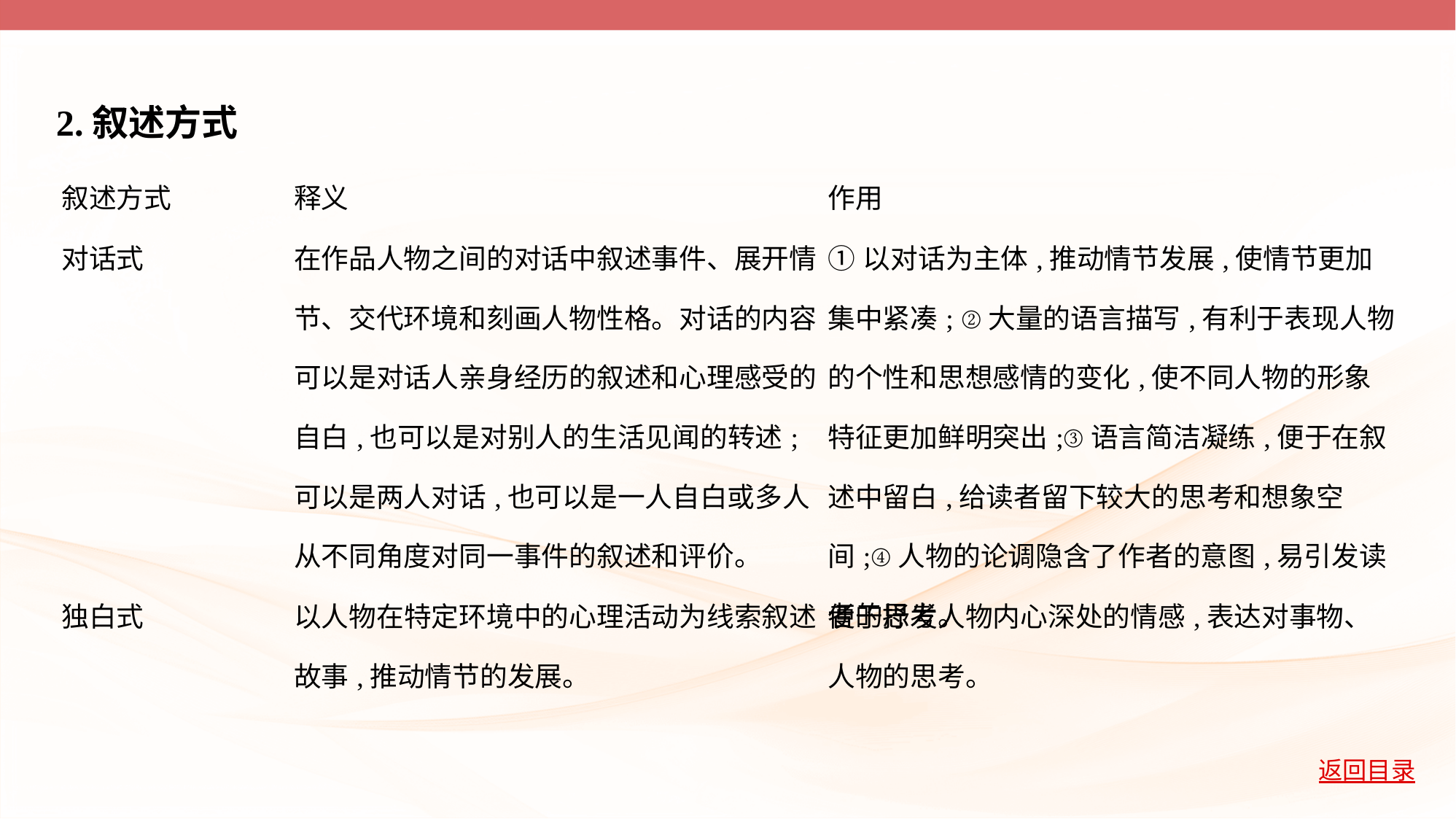

2.叙述方式
| 叙述方式 | 释义 | 作用 |
| --- | --- | --- |
| 对话式 | 在作品人物之间的对话中叙述事件、展开情节、交代环境和刻画人物性格。对话的内容可以是对话人亲身经历的叙述和心理感受的自白,也可以是对别人的生活见闻的转述;可以是两人对话,也可以是一人自白或多人从不同角度对同一事件的叙述和评价。 | ①以对话为主体,推动情节发展,使情节更加集中紧凑; ②大量的语言描写,有利于表现人物的个性和思想感情的变化,使不同人物的形象特征更加鲜明突出;③语言简洁凝练,便于在叙述中留白,给读者留下较大的思考和想象空间;④人物的论调隐含了作者的意图,易引发读者的思考。 |
| 独白式 | 以人物在特定环境中的心理活动为线索叙述故事,推动情节的发展。 | 便于抒发人物内心深处的情感,表达对事物、人物的思考。 |